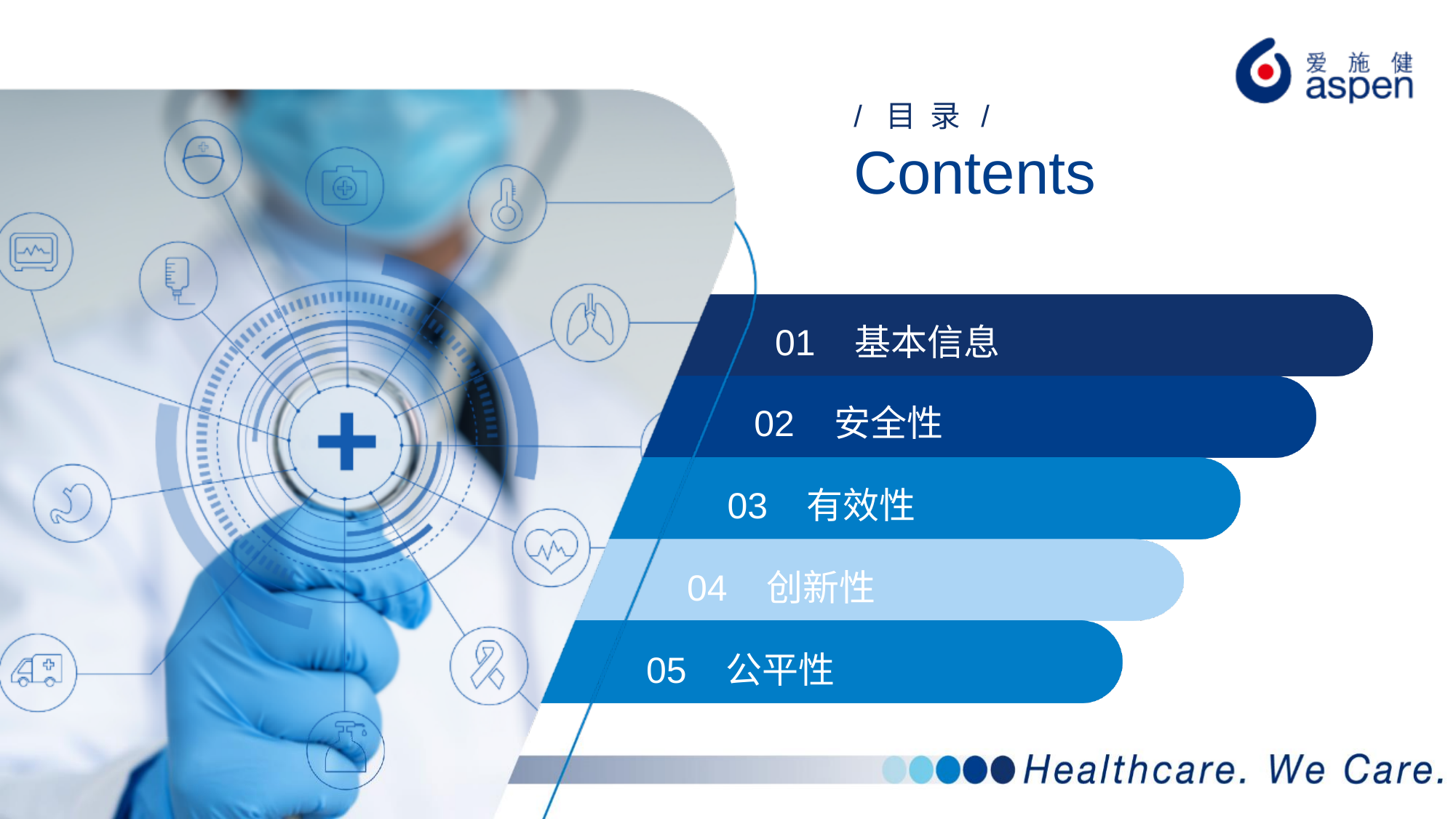

01   基本信息
02   安全性
03   有效性
04   创新性
05   公平性